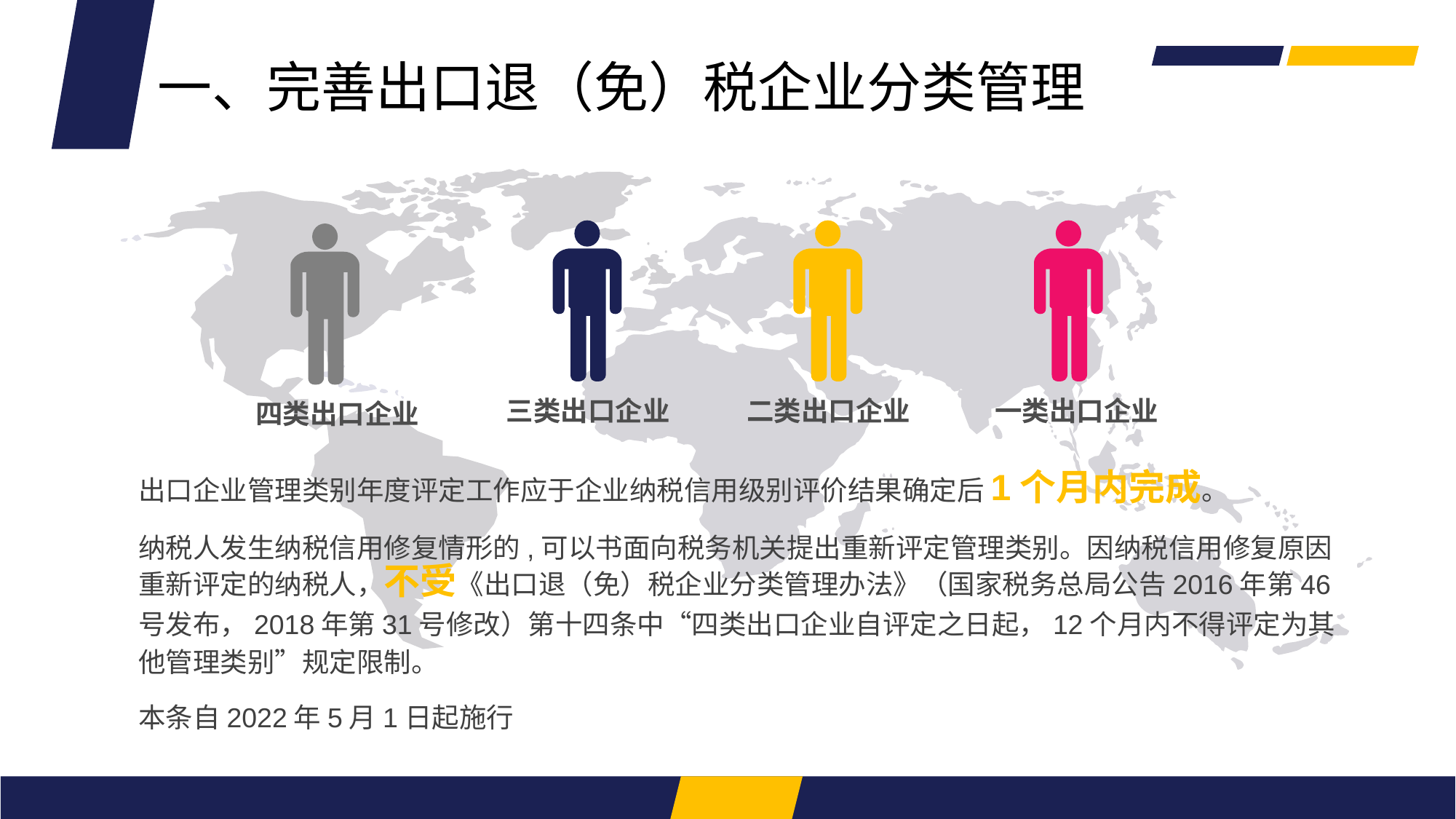

一、完善出口退（免）税企业分类管理

三类出口企业
二类出口企业
一类出口企业
四类出口企业
出口企业管理类别年度评定工作应于企业纳税信用级别评价结果确定后1个月内完成。
纳税人发生纳税信用修复情形的,可以书面向税务机关提出重新评定管理类别。因纳税信用修复原因重新评定的纳税人，不受《出口退（免）税企业分类管理办法》（国家税务总局公告2016年第46号发布，2018年第31号修改）第十四条中“四类出口企业自评定之日起，12个月内不得评定为其他管理类别”规定限制。
本条自2022年5月1日起施行